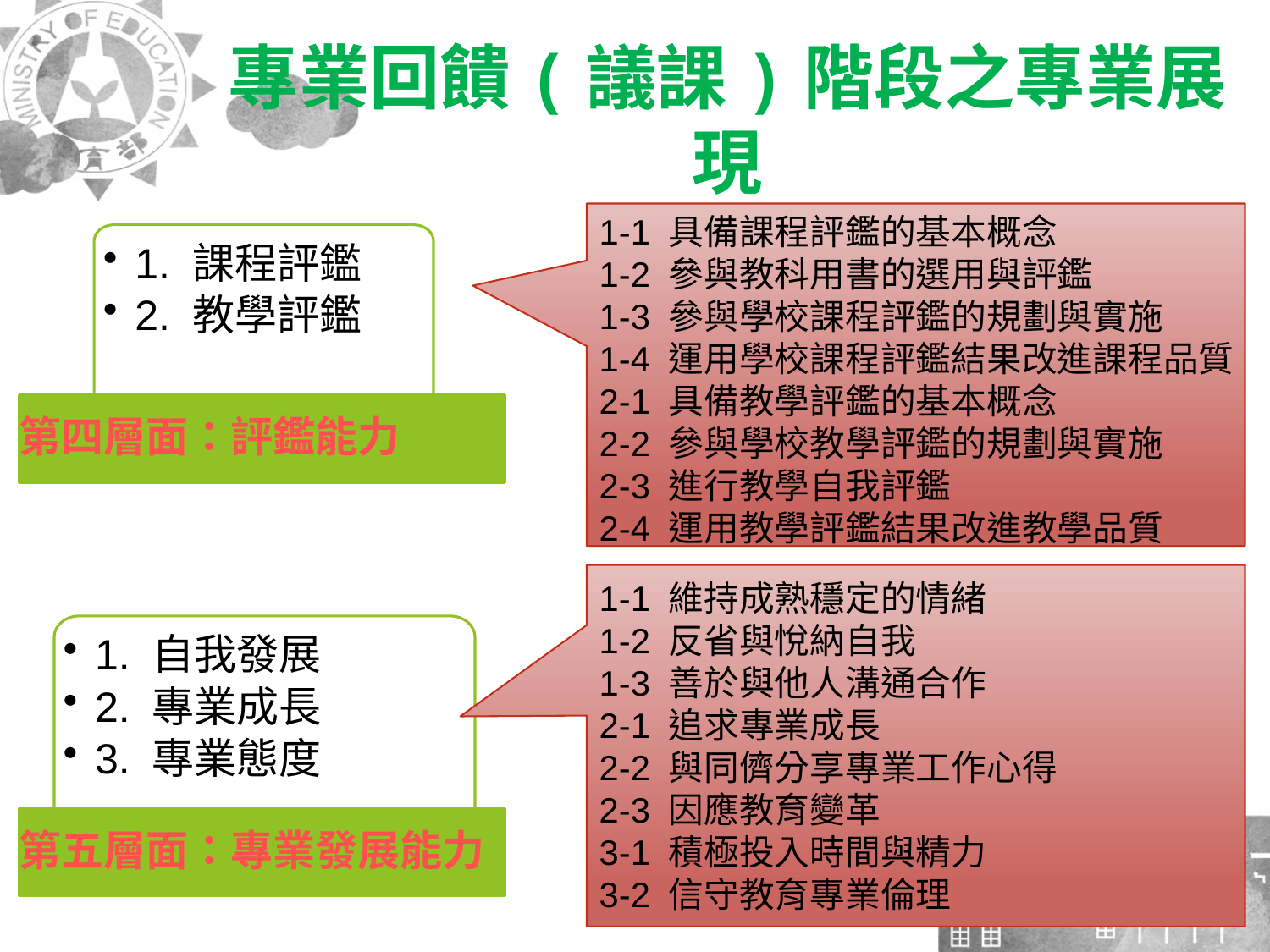

專業回饋(議課)階段之專業展現

1-1 具備課程評鑑的基本概念
1-2 參與教科用書的選用與評鑑
1-3 參與學校課程評鑑的規劃與實施
1-4 運用學校課程評鑑結果改進課程品質
2-1 具備教學評鑑的基本概念
2-2 參與學校教學評鑑的規劃與實施
2-3 進行教學自我評鑑
2-4 運用教學評鑑結果改進教學品質
1. 課程評鑑
2. 教學評鑑
第四層面：評鑑能力
1-1 維持成熟穩定的情緒
1-2 反省與悅納自我
1-3 善於與他人溝通合作
2-1 追求專業成長
2-2 與同儕分享專業工作心得
2-3 因應教育變革
3-1 積極投入時間與精力
3-2 信守教育專業倫理
1. 自我發展
2. 專業成長
3. 專業態度
第五層面：專業發展能力